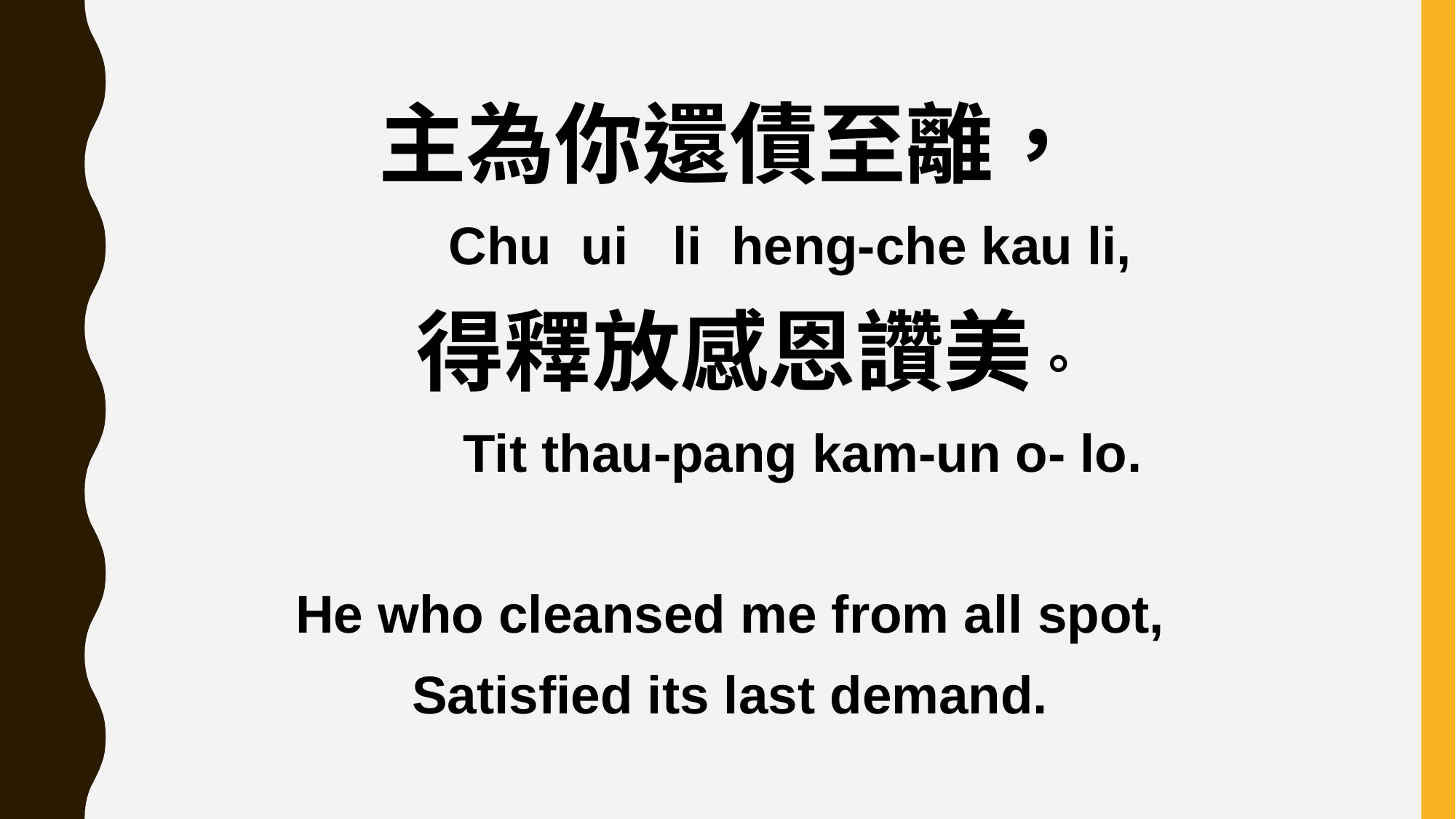

主為你還債至離，
                 Chu  ui   li  heng-che kau li,
 得釋放感恩讚美。
                  Tit thau-pang kam-un o- lo.

He who cleansed me from all spot,
Satisfied its last demand.